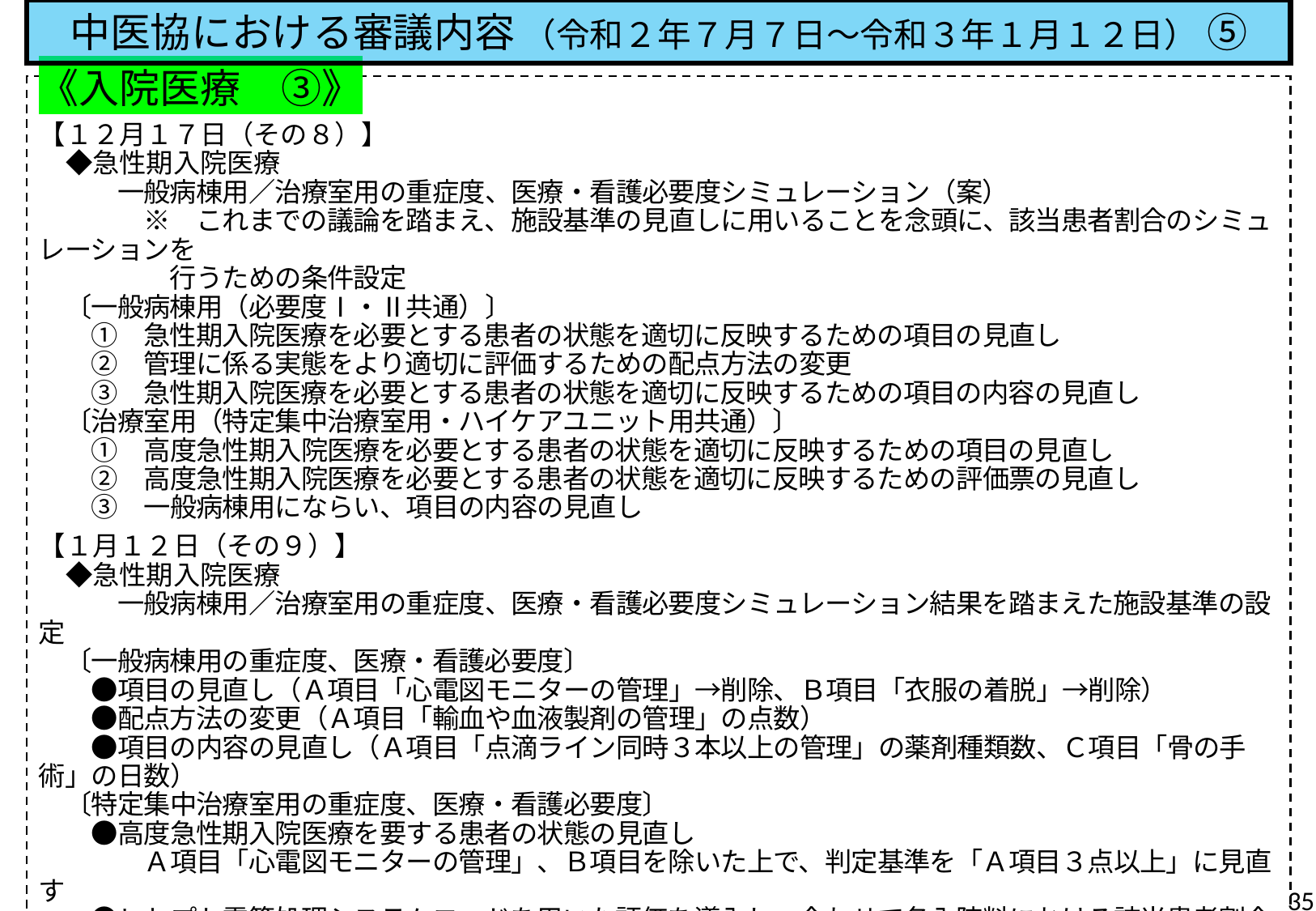

中医協における審議内容 （令和２年７月７日～令和３年１月１２日） ⑤
《入院医療　③》
【１２月１７日（その８）】
　◆急性期入院医療
　　　一般病棟用／治療室用の重症度、医療・看護必要度シミュレーション（案）
　　　　※　これまでの議論を踏まえ、施設基準の見直しに用いることを念頭に、該当患者割合のシミュレーションを
　　　　　行うための条件設定
　〔一般病棟用（必要度Ⅰ・Ⅱ共通）〕
　　①　急性期入院医療を必要とする患者の状態を適切に反映するための項目の見直し
　　②　管理に係る実態をより適切に評価するための配点方法の変更
　　③　急性期入院医療を必要とする患者の状態を適切に反映するための項目の内容の見直し
　〔治療室用（特定集中治療室用・ハイケアユニット用共通）〕
　　①　高度急性期入院医療を必要とする患者の状態を適切に反映するための項目の見直し
　　②　高度急性期入院医療を必要とする患者の状態を適切に反映するための評価票の見直し
　　③　一般病棟用にならい、項目の内容の見直し
【１月１２日（その９）】
　◆急性期入院医療
　　　一般病棟用／治療室用の重症度、医療・看護必要度シミュレーション結果を踏まえた施設基準の設定
　〔一般病棟用の重症度、医療・看護必要度〕
　　●項目の見直し（Ａ項目「心電図モニターの管理」→削除、Ｂ項目「衣服の着脱」→削除）
　　●配点方法の変更（Ａ項目「輸血や血液製剤の管理」の点数）
　　●項目の内容の見直し（Ａ項目「点滴ライン同時３本以上の管理」の薬剤種類数、Ｃ項目「骨の手術」の日数）
　〔特定集中治療室用の重症度、医療・看護必要度〕
　　●高度急性期入院医療を要する患者の状態の見直し
　　　　Ａ項目「心電図モニターの管理」、Ｂ項目を除いた上で、判定基準を「Ａ項目３点以上」に見直す
　　●レセプト電算処理システムコードを用いた評価を導入し、合わせて各入院料における該当患者割合について
       現行との差の実態を踏まえた設定にする
35